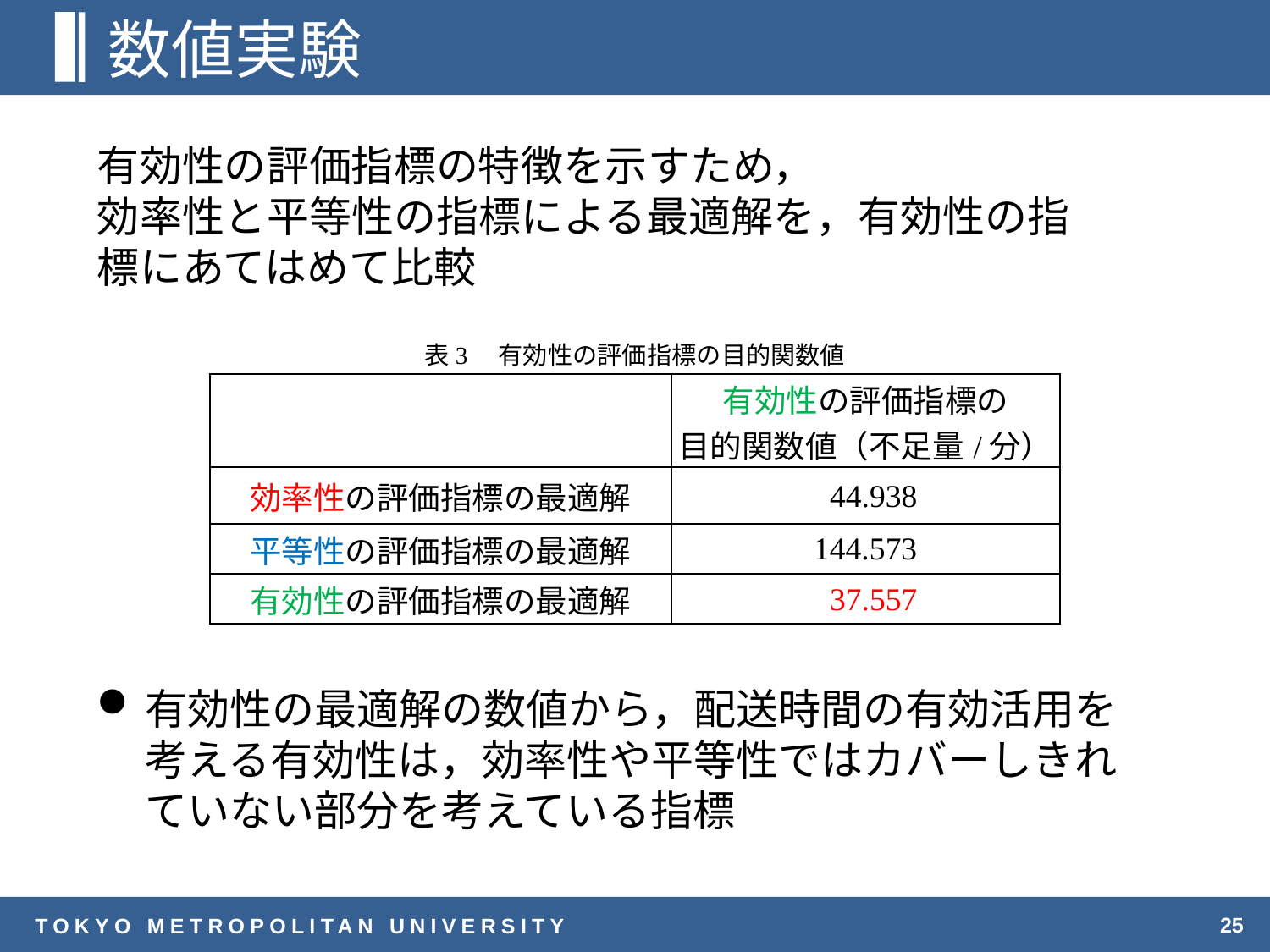

# 数値実験
有効性の評価指標の特徴を示すため，
効率性と平等性の指標による最適解を，有効性の指標にあてはめて比較
表3　有効性の評価指標の目的関数値
|  | 有効性の評価指標の 目的関数値（不足量/分） |
| --- | --- |
| 効率性の評価指標の最適解 | 44.938 |
| 平等性の評価指標の最適解 | 144.573 |
| 有効性の評価指標の最適解 | 37.557 |
有効性の最適解の数値から，配送時間の有効活用を考える有効性は，効率性や平等性ではカバーしきれていない部分を考えている指標